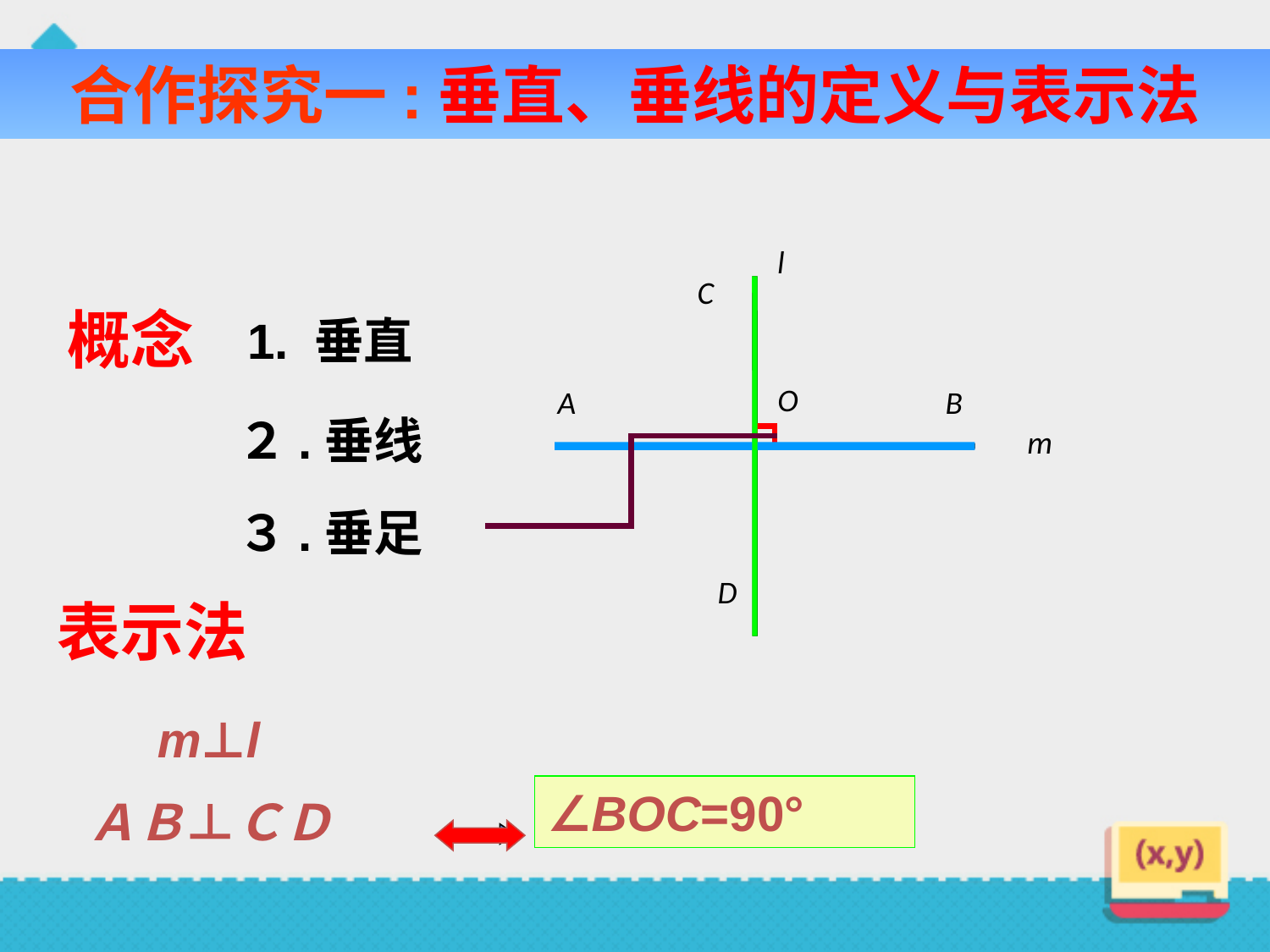

合作探究一:垂直、垂线的定义与表示法
l
C

概念
1. 垂直
O
A
B
２.垂线
m

３.垂足
D
表示法
　m⊥l
∠BOC=90°
ＡＢ⊥ＣＤ